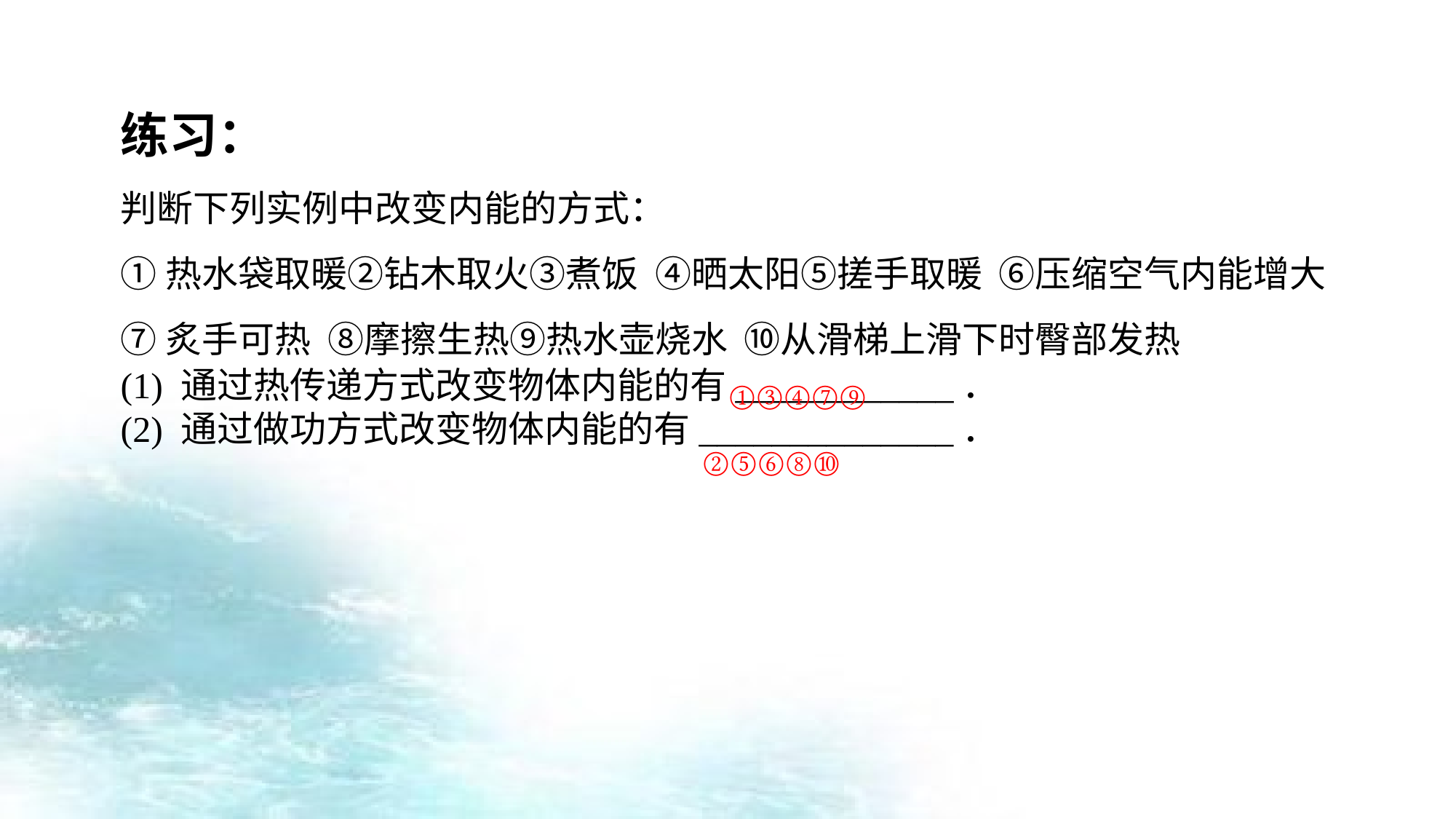

练习：
判断下列实例中改变内能的方式：
①热水袋取暖②钻木取火③煮饭  ④晒太阳⑤搓手取暖  ⑥压缩空气内能增大
⑦炙手可热  ⑧摩擦生热⑨热水壶烧水  ⑩从滑梯上滑下时臀部发热
(1) 通过热传递方式改变物体内能的有____________．(2) 通过做功方式改变物体内能的有______________．

①③④⑦⑨
②⑤⑥⑧⑩